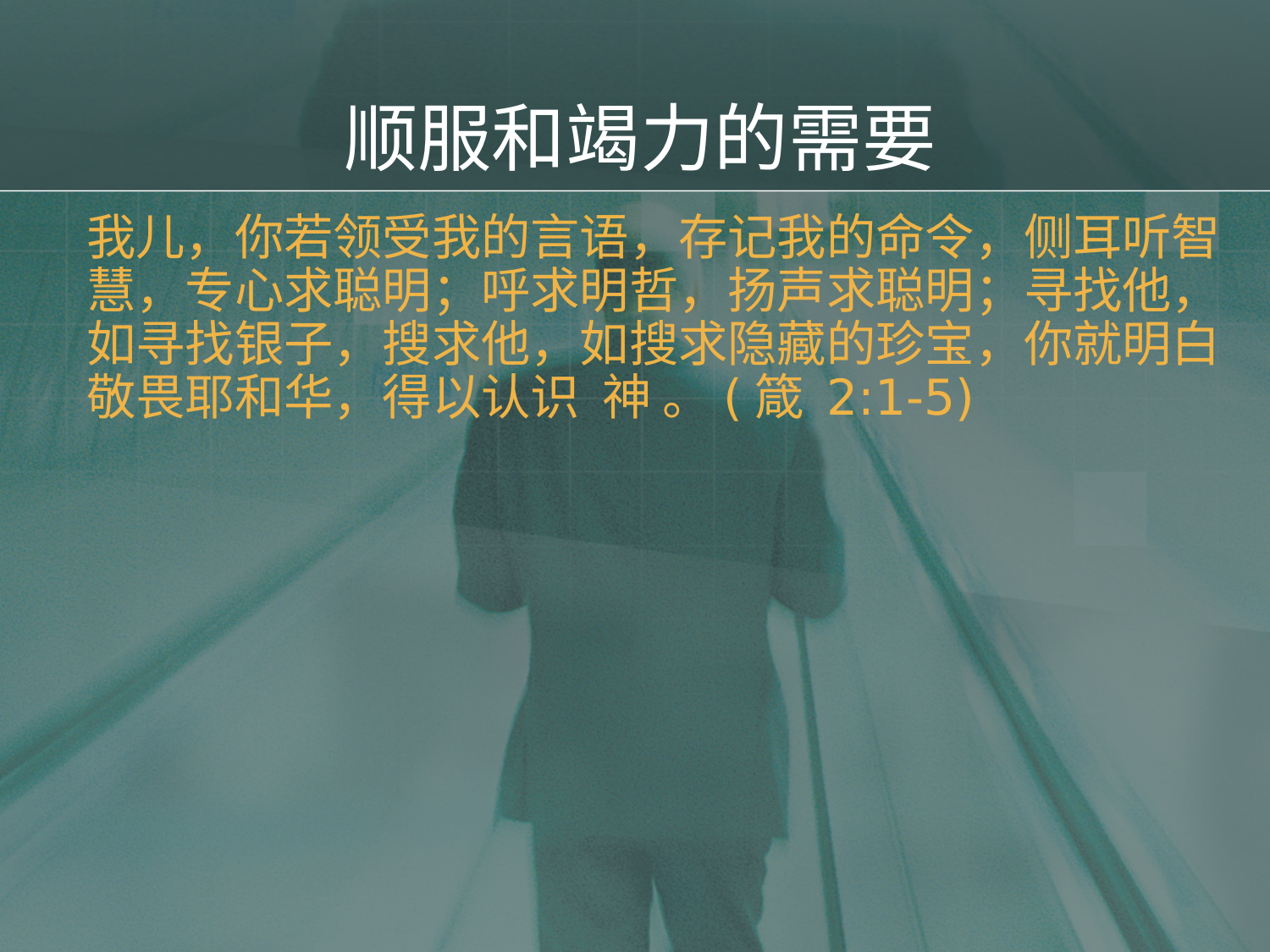

# 顺服和竭力的需要
我儿，你若领受我的言语，存记我的命令，侧耳听智慧，专心求聪明；呼求明哲，扬声求聪明；寻找他，如寻找银子，搜求他，如搜求隐藏的珍宝，你就明白敬畏耶和华，得以认识  神 。(箴 2:1-5)